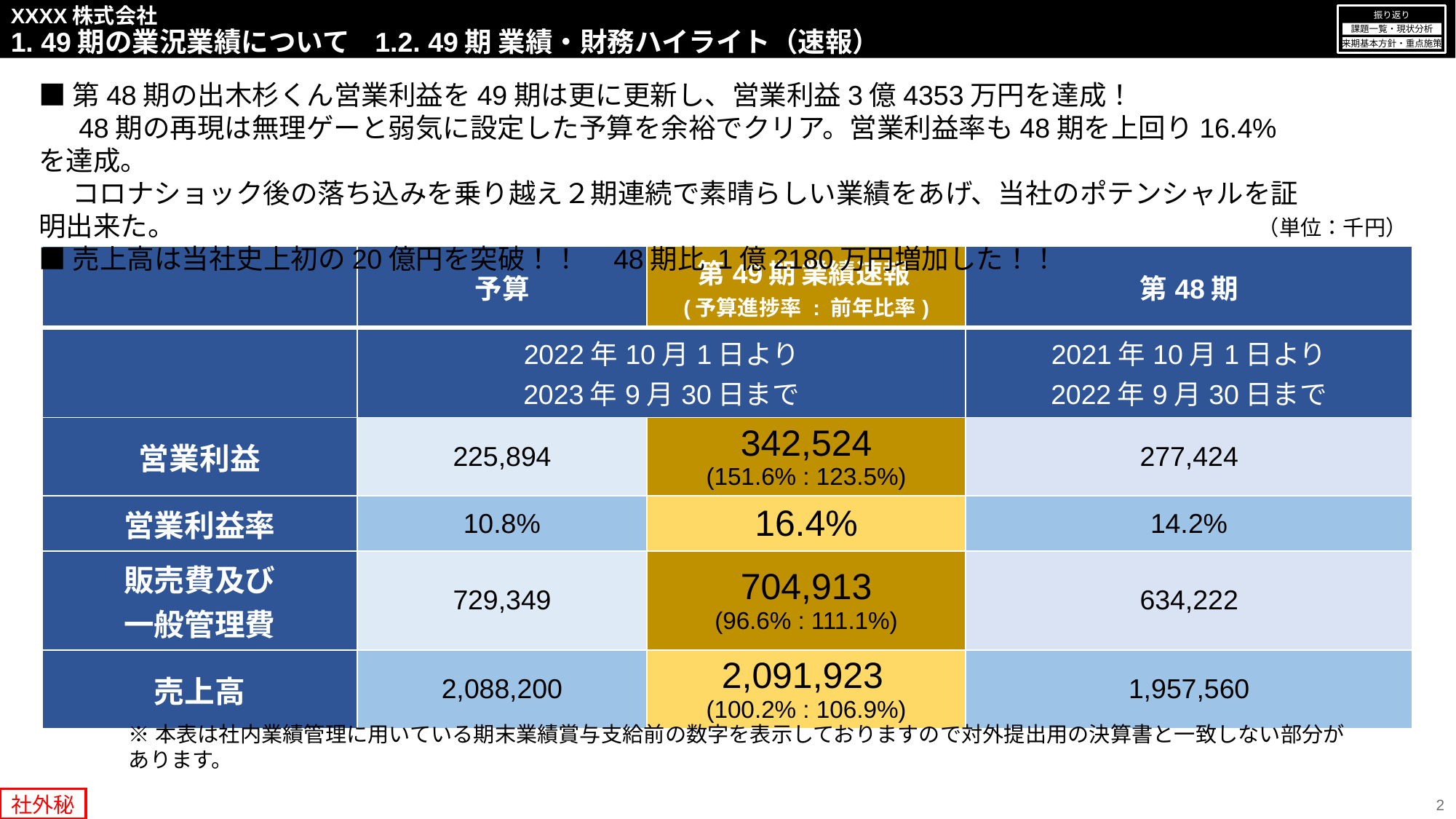

XXXX株式会社
1. 49期の業況業績について   1.2. 49期 業績・財務ハイライト（速報）

振り返り
課題一覧・現状分析
来期基本方針・重点施策
■第48期の出木杉くん営業利益を49期は更に更新し、営業利益3億4353万円を達成！
　 48期の再現は無理ゲーと弱気に設定した予算を余裕でクリア。営業利益率も48期を上回り16.4%を達成。
　 コロナショック後の落ち込みを乗り越え２期連続で素晴らしい業績をあげ、当社のポテンシャルを証明出来た。
■売上高は当社史上初の20億円を突破！！　48期比 1億2180万円増加した！！
（単位：千円）
|  | 予算 | 第49期 業績速報 (予算進捗率 : 前年比率) | 第48期 |
| --- | --- | --- | --- |
|  | 2022年10月1日より 2023年9月30日まで |  | 2021年10月1日より 2022年9月30日まで |
| 営業利益 | 225,894 | 342,524 (151.6% : 123.5%) | 277,424 |
| 営業利益率 | 10.8% | 16.4% | 14.2% |
| 販売費及び 一般管理費 | 729,349 | 704,913 (96.6% : 111.1%) | 634,222 |
| 売上高 | 2,088,200 | 2,091,923 (100.2% : 106.9%) | 1,957,560 |
※本表は社内業績管理に用いている期末業績賞与支給前の数字を表示しておりますので対外提出用の決算書と一致しない部分があります。
2